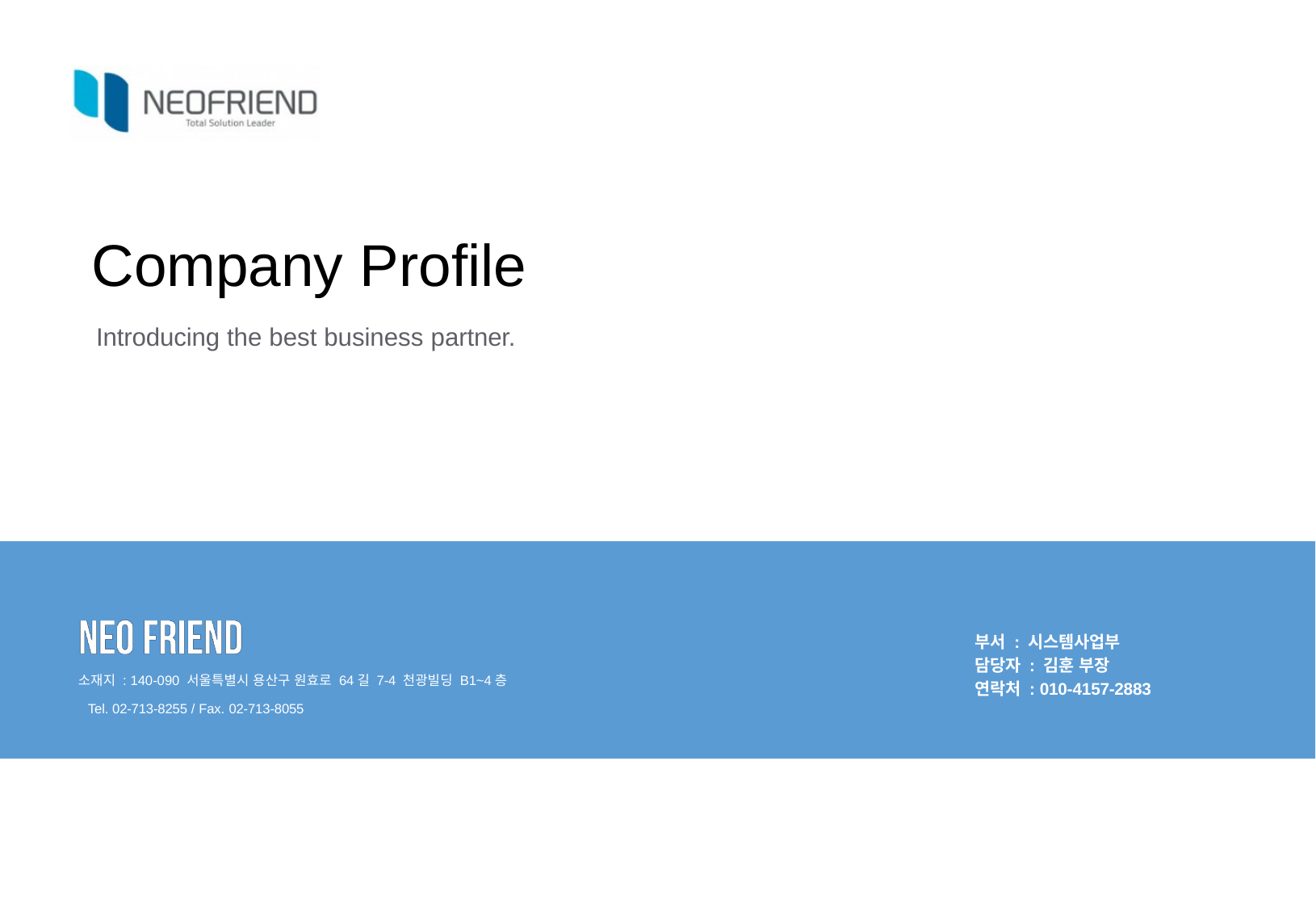

# Company Profile
Introducing the best business partner.

부서 : 시스템사업부
담당자 : 김훈 부장
연락처 : 010-4157-2883
소재지 : 140-090 서울특별시 용산구 원효로 64길 7-4 천광빌딩 B1~4층
Tel. 02-713-8255 / Fax. 02-713-8055